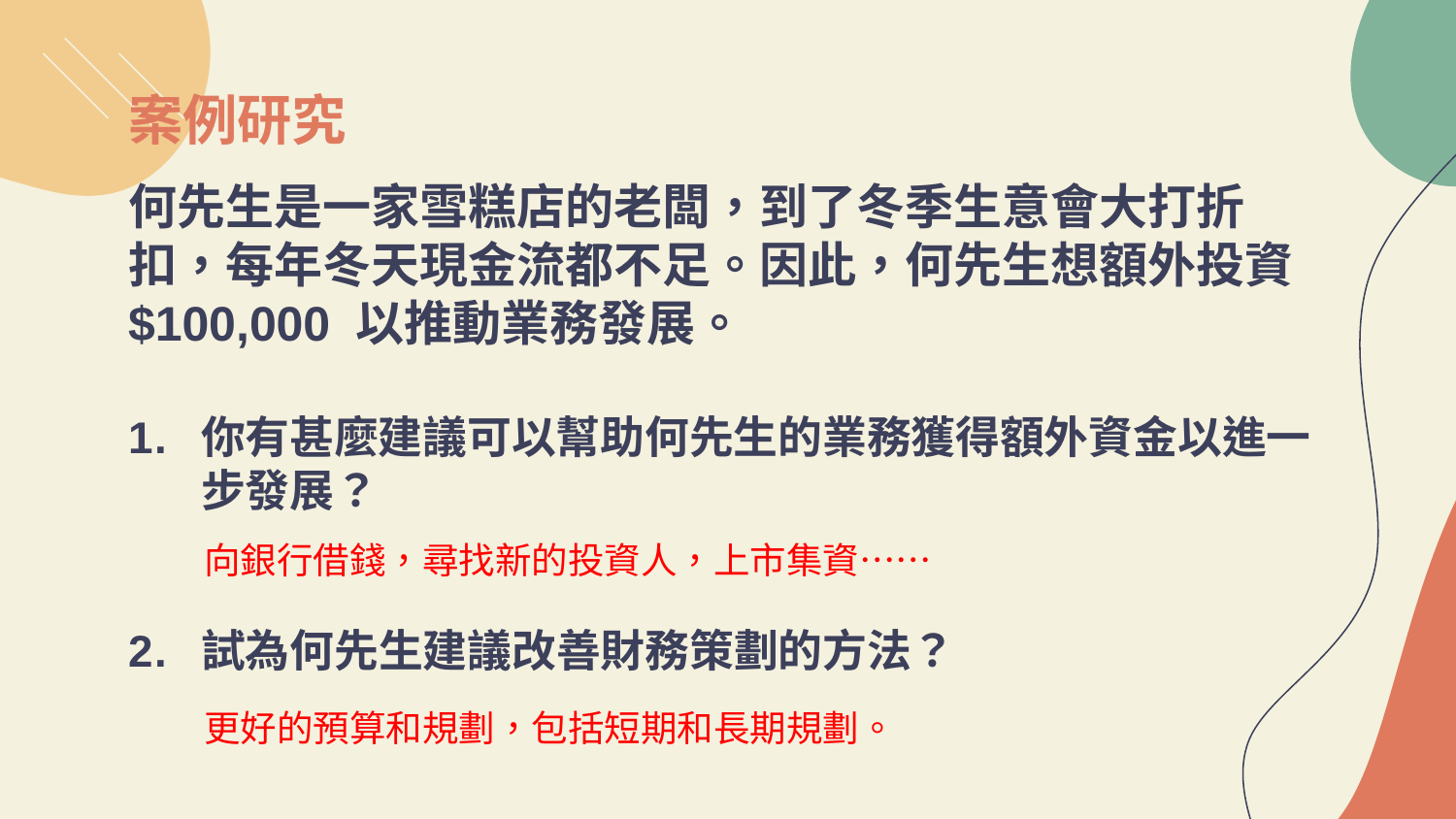

# 案例研究
何先生是一家雪糕店的老闆，到了冬季生意會大打折扣，每年冬天現金流都不足。因此，何先生想額外投資$100,000 以推動業務發展。

你有甚麼建議可以幫助何先生的業務獲得額外資金以進一步發展？

試為何先生建議改善財務策劃的方法？
向銀行借錢，尋找新的投資人，上市集資……
更好的預算和規劃，包括短期和長期規劃。